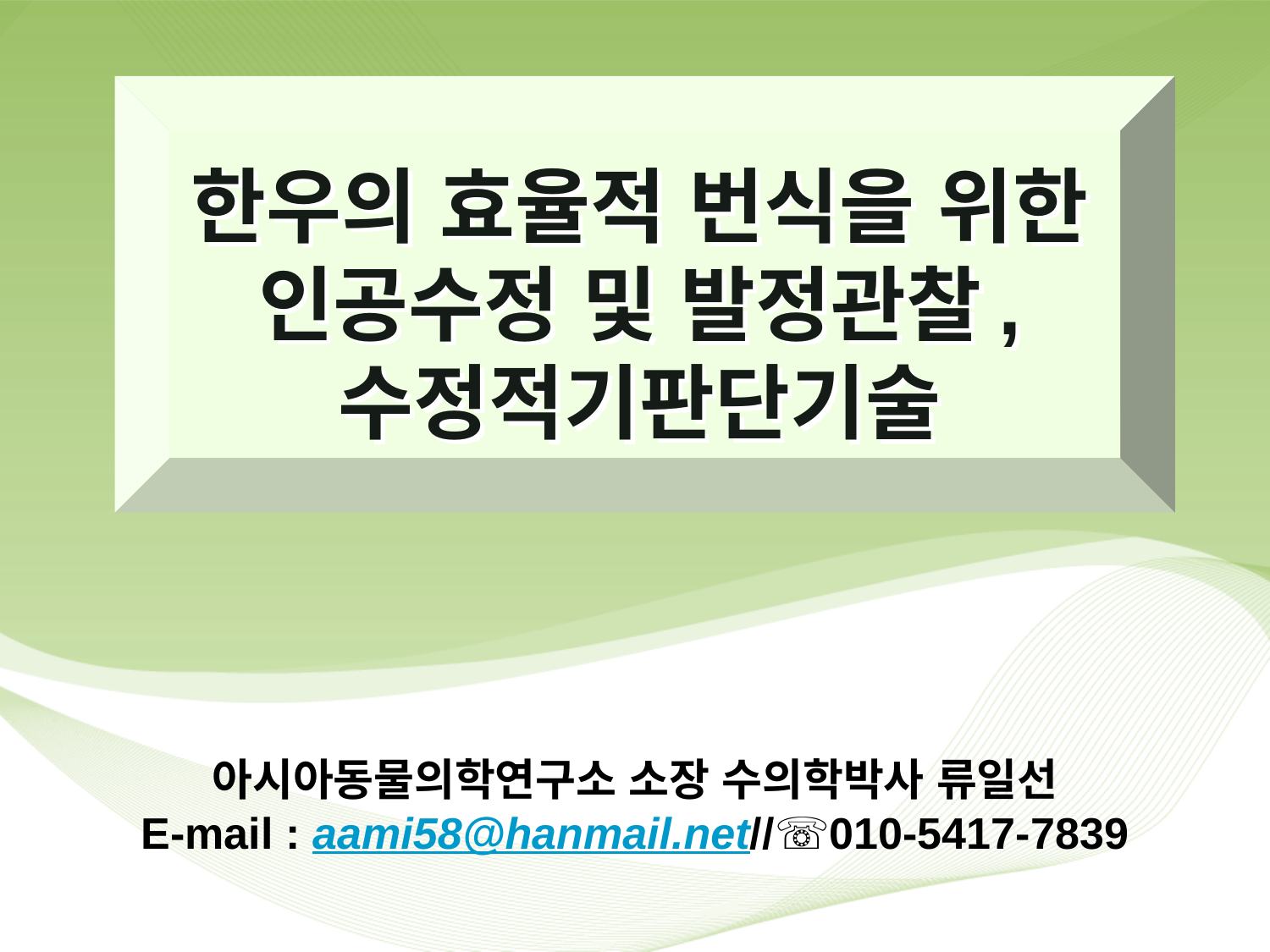

# 한우의 효율적 번식을 위한 인공수정 및 발정관찰, 수정적기판단기술
아시아동물의학연구소 소장 수의학박사 류일선
E-mail : aami58@hanmail.net//☏010-5417-7839